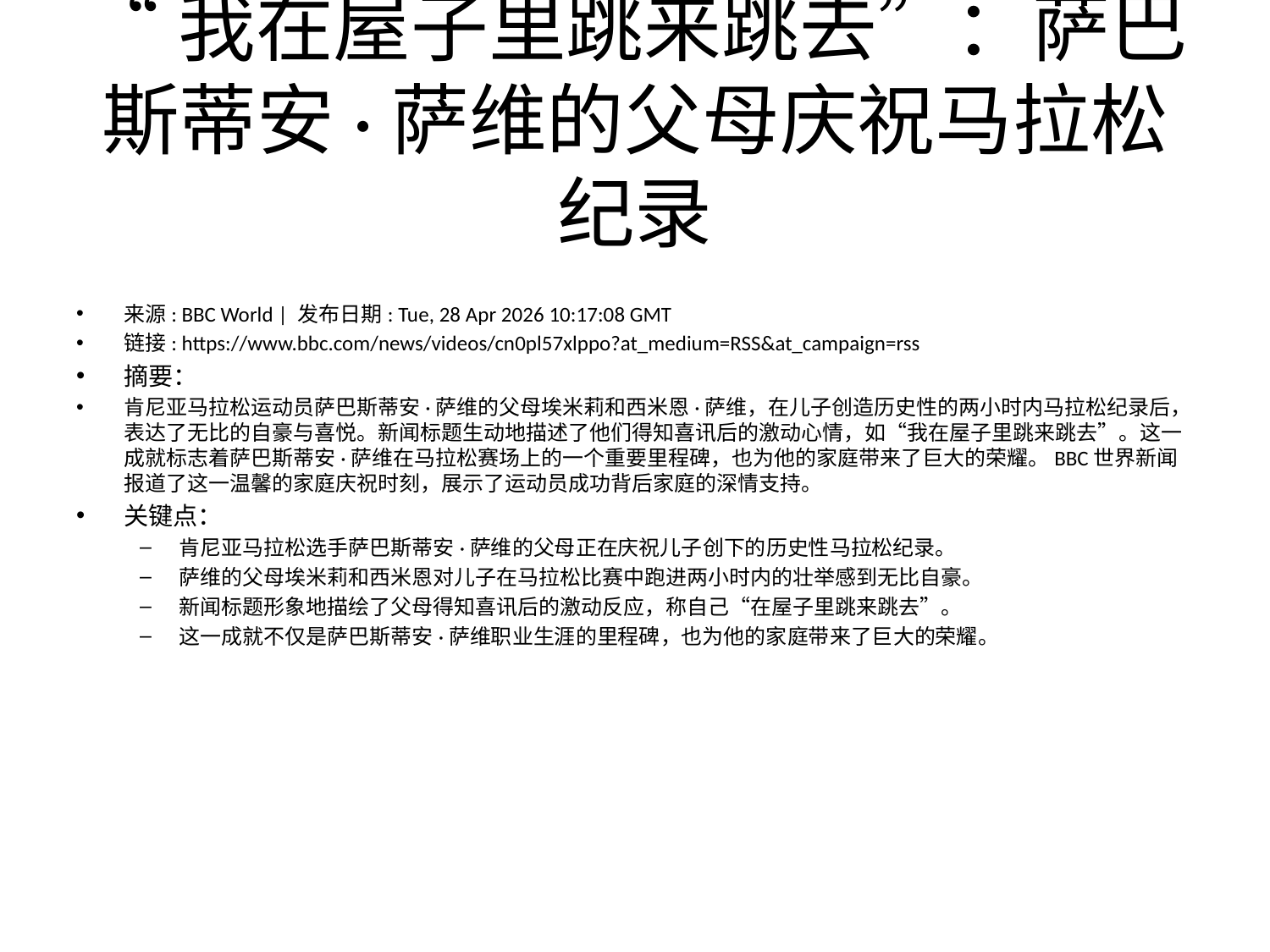

# “我在屋子里跳来跳去”：萨巴斯蒂安·萨维的父母庆祝马拉松纪录

来源: BBC World | 发布日期: Tue, 28 Apr 2026 10:17:08 GMT
链接: https://www.bbc.com/news/videos/cn0pl57xlppo?at_medium=RSS&at_campaign=rss
摘要：
肯尼亚马拉松运动员萨巴斯蒂安·萨维的父母埃米莉和西米恩·萨维，在儿子创造历史性的两小时内马拉松纪录后，表达了无比的自豪与喜悦。新闻标题生动地描述了他们得知喜讯后的激动心情，如“我在屋子里跳来跳去”。这一成就标志着萨巴斯蒂安·萨维在马拉松赛场上的一个重要里程碑，也为他的家庭带来了巨大的荣耀。BBC世界新闻报道了这一温馨的家庭庆祝时刻，展示了运动员成功背后家庭的深情支持。
关键点：
肯尼亚马拉松选手萨巴斯蒂安·萨维的父母正在庆祝儿子创下的历史性马拉松纪录。
萨维的父母埃米莉和西米恩对儿子在马拉松比赛中跑进两小时内的壮举感到无比自豪。
新闻标题形象地描绘了父母得知喜讯后的激动反应，称自己“在屋子里跳来跳去”。
这一成就不仅是萨巴斯蒂安·萨维职业生涯的里程碑，也为他的家庭带来了巨大的荣耀。